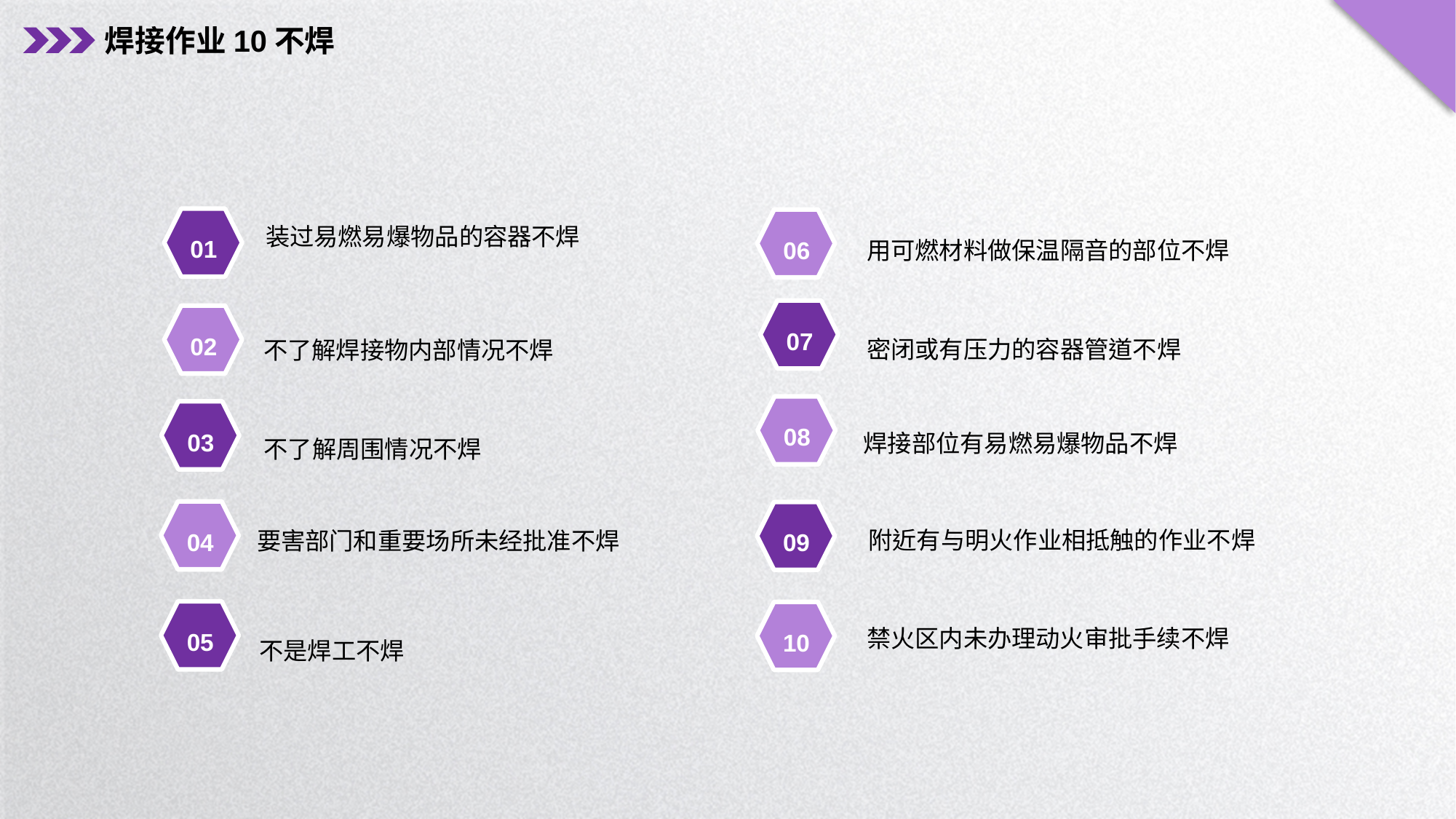

焊接作业10不焊

01

06
装过易燃易爆物品的容器不焊
用可燃材料做保温隔音的部位不焊

07

02
密闭或有压力的容器管道不焊
不了解焊接物内部情况不焊

08

03
焊接部位有易燃易爆物品不焊
不了解周围情况不焊

04

09
附近有与明火作业相抵触的作业不焊
要害部门和重要场所未经批准不焊

05

10
禁火区内未办理动火审批手续不焊
不是焊工不焊